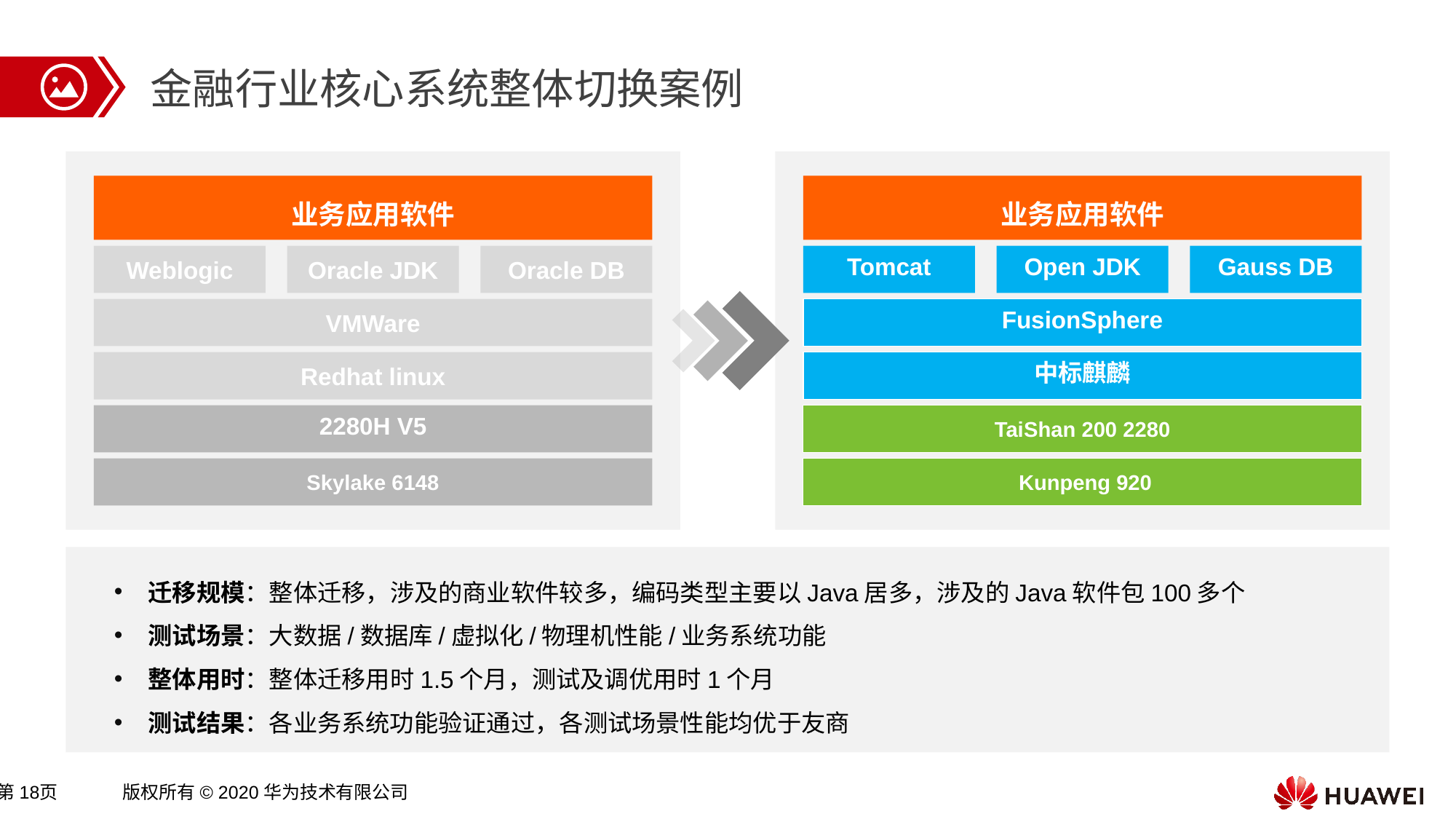

金融行业核心系统整体切换案例

业务应用软件
Weblogic
Oracle JDK
Oracle DB
VMWare
Redhat linux
2280H V5
Skylake 6148
业务应用软件
Tomcat
Open JDK

Gauss DB
FusionSphere

中标麒麟

TaiShan 200 2280
 Kunpeng 920

迁移规模：整体迁移，涉及的商业软件较多，编码类型主要以Java居多，涉及的Java软件包100多个
测试场景：大数据/数据库/虚拟化/物理机性能/业务系统功能
整体用时：整体迁移用时1.5个月，测试及调优用时1个月
测试结果：各业务系统功能验证通过，各测试场景性能均优于友商